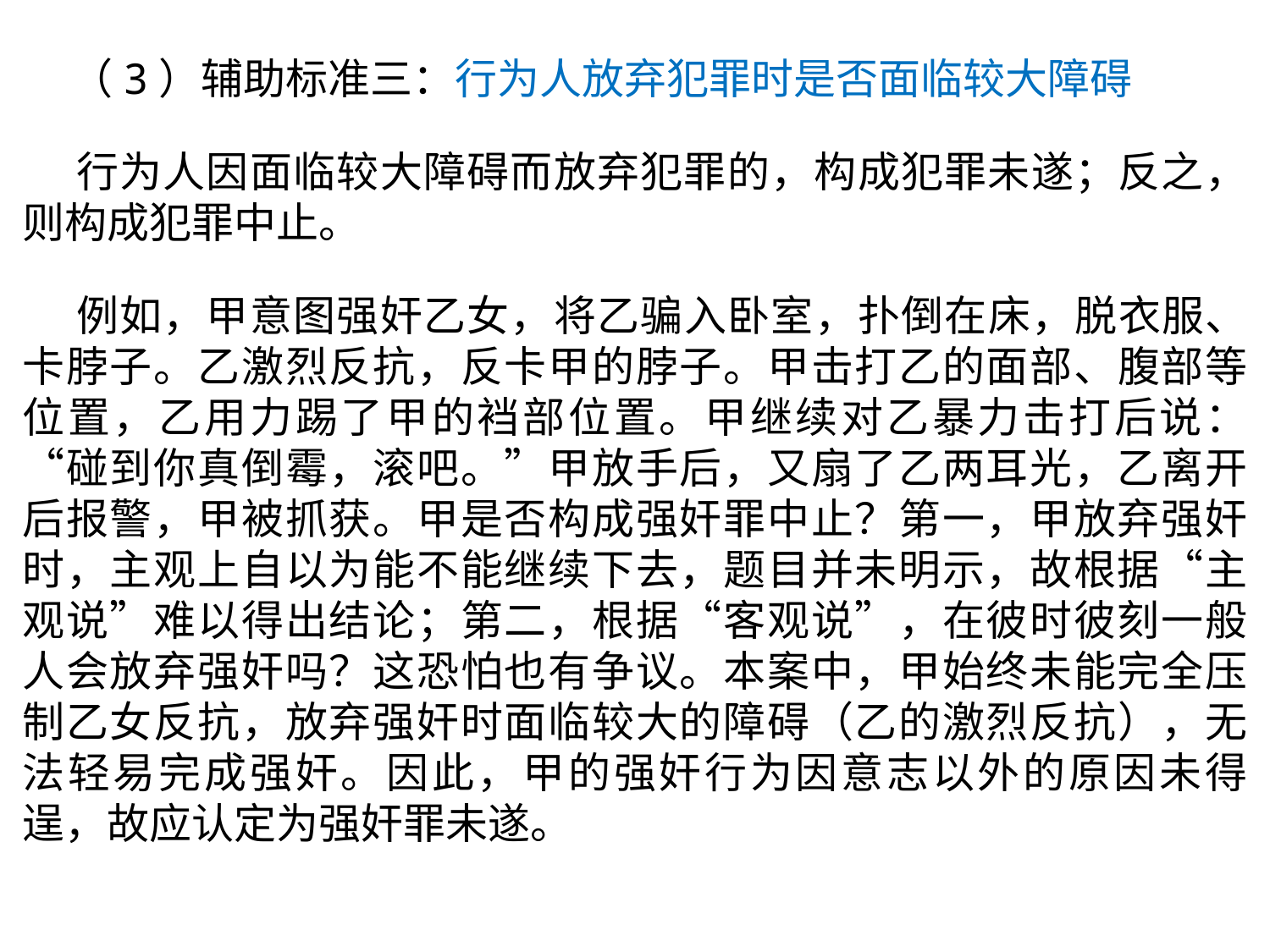

（3）辅助标准三：行为人放弃犯罪时是否面临较大障碍

    行为人因面临较大障碍而放弃犯罪的，构成犯罪未遂；反之，则构成犯罪中止。

    例如，甲意图强奸乙女，将乙骗入卧室，扑倒在床，脱衣服、卡脖子。乙激烈反抗，反卡甲的脖子。甲击打乙的面部、腹部等位置，乙用力踢了甲的裆部位置。甲继续对乙暴力击打后说：“碰到你真倒霉，滚吧。”甲放手后，又扇了乙两耳光，乙离开后报警，甲被抓获。甲是否构成强奸罪中止？第一，甲放弃强奸时，主观上自以为能不能继续下去，题目并未明示，故根据“主观说”难以得出结论；第二，根据“客观说”，在彼时彼刻一般人会放弃强奸吗？这恐怕也有争议。本案中，甲始终未能完全压制乙女反抗，放弃强奸时面临较大的障碍（乙的激烈反抗），无法轻易完成强奸。因此，甲的强奸行为因意志以外的原因未得逞，故应认定为强奸罪未遂。